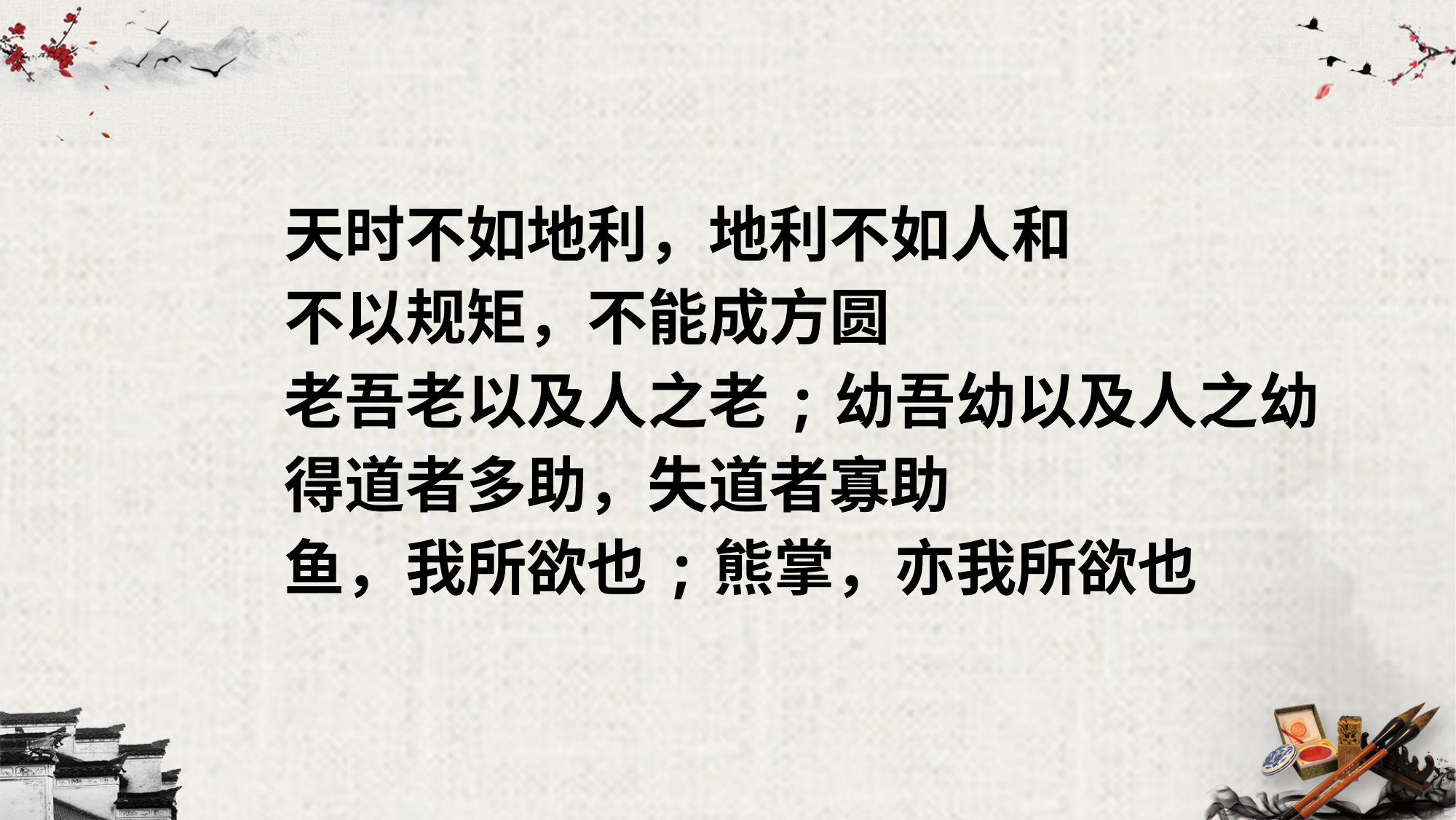

天时不如地利，地利不如人和
不以规矩，不能成方圆
老吾老以及人之老;幼吾幼以及人之幼
得道者多助，失道者寡助
鱼，我所欲也;熊掌，亦我所欲也